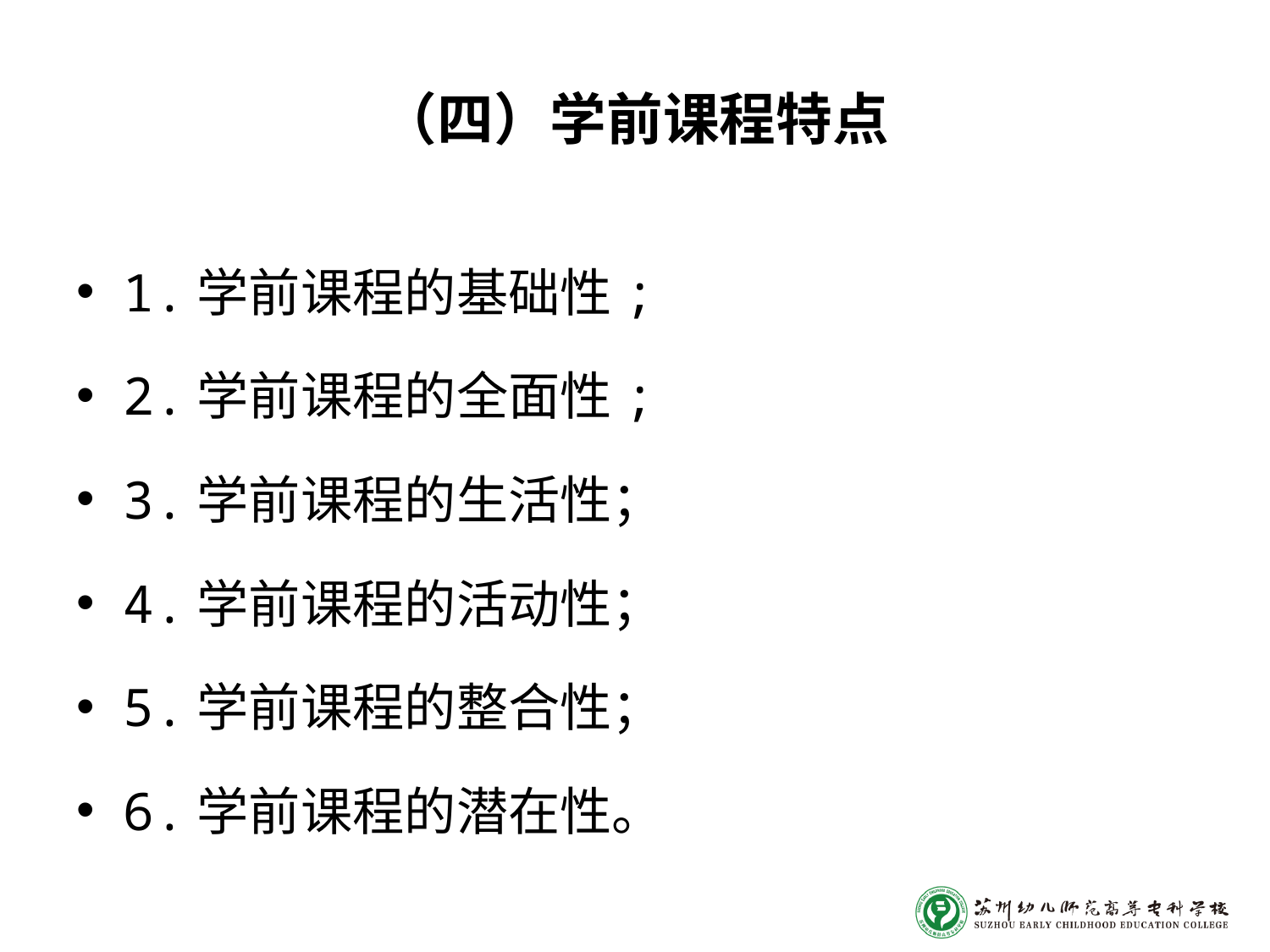

（四）学前课程特点
1.学前课程的基础性;
2.学前课程的全面性;
3.学前课程的生活性；
4.学前课程的活动性；
5.学前课程的整合性；
6.学前课程的潜在性。